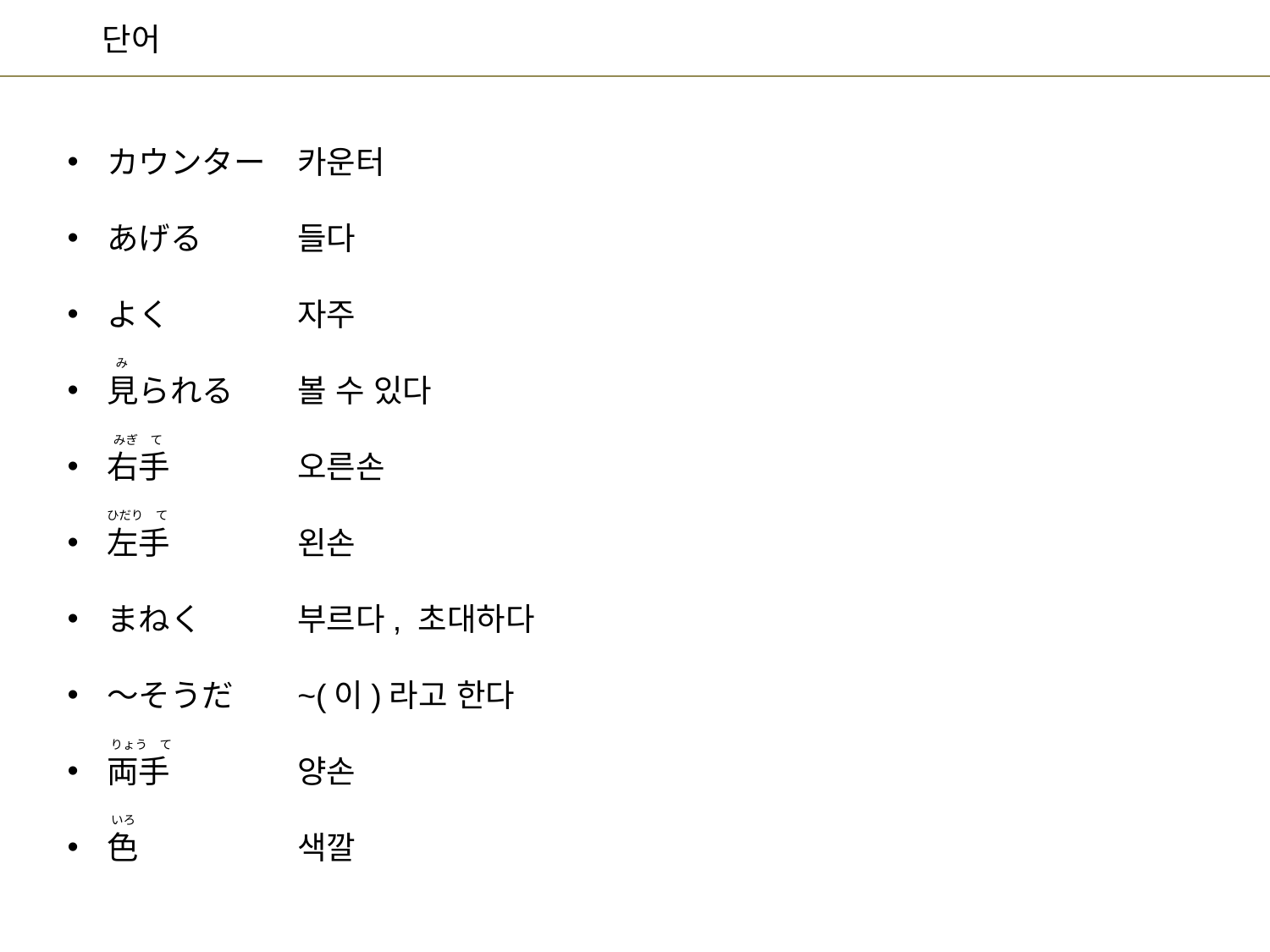

카운터

들다

자주

볼 수 있다

오른손

왼손

부르다, 초대하다

~(이)라고 한다

양손

색깔
カウンター

あげる

よく

見られる

右手

左手

まねく

～そうだ

両手

色
み
みぎ　て
ひだり　て
りょう　て
いろ